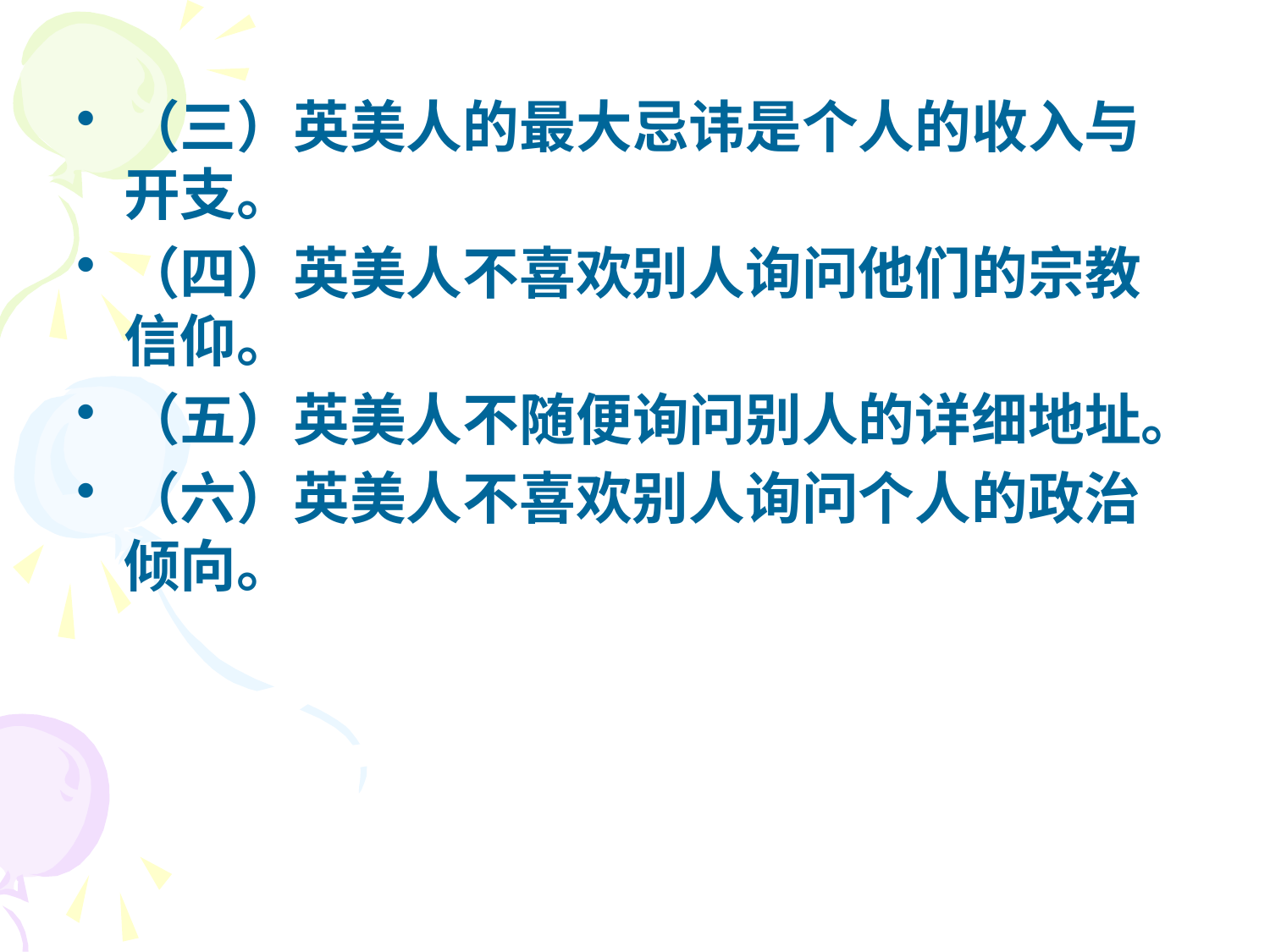

（三）英美人的最大忌讳是个人的收入与开支。
（四）英美人不喜欢别人询问他们的宗教信仰。
（五）英美人不随便询问别人的详细地址。
（六）英美人不喜欢别人询问个人的政治倾向。